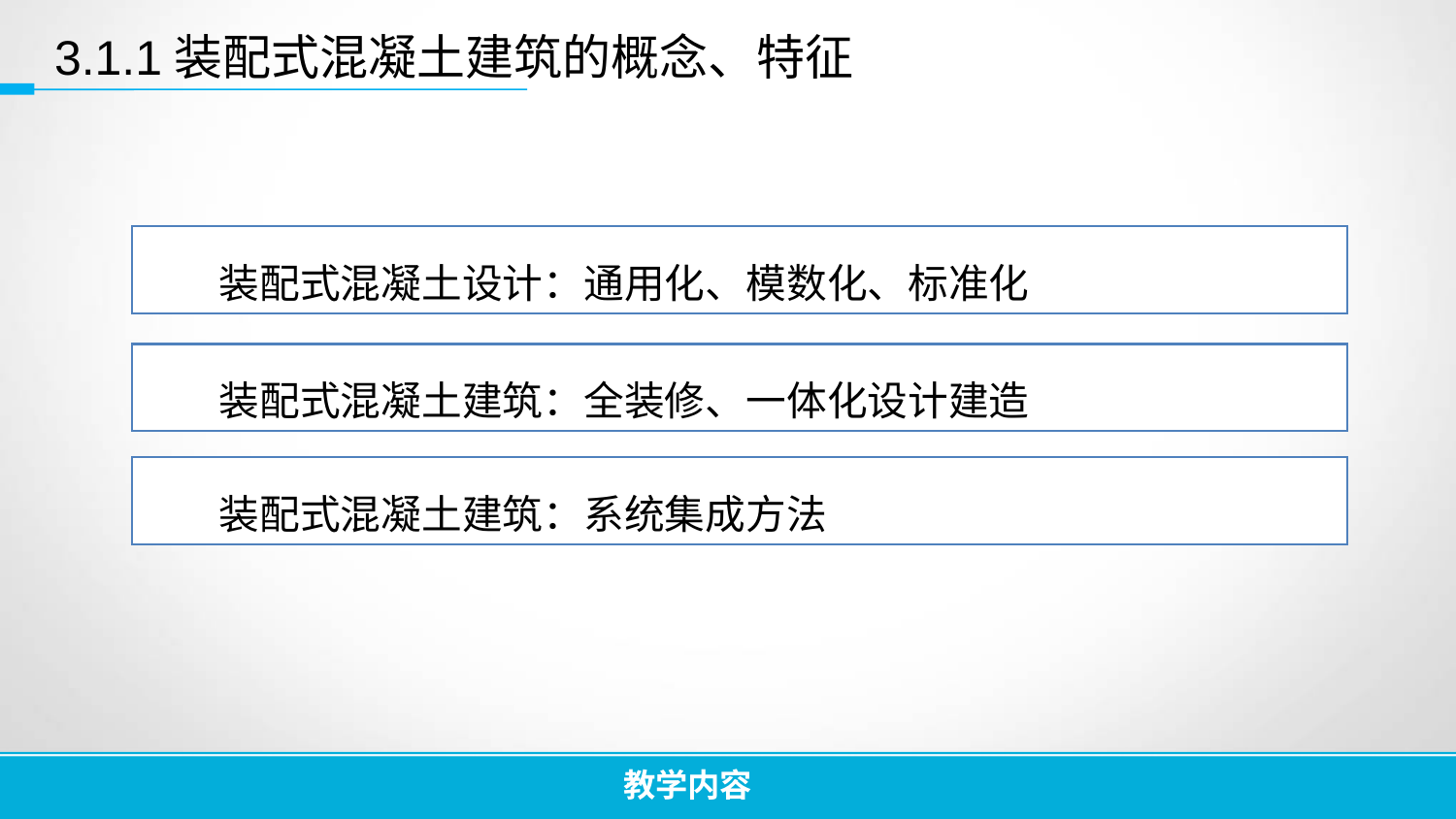

3.1.1装配式混凝土建筑的概念、特征
装配式混凝土设计：通用化、模数化、标准化
装配式混凝土建筑：全装修、一体化设计建造
装配式混凝土建筑：系统集成方法
教学内容